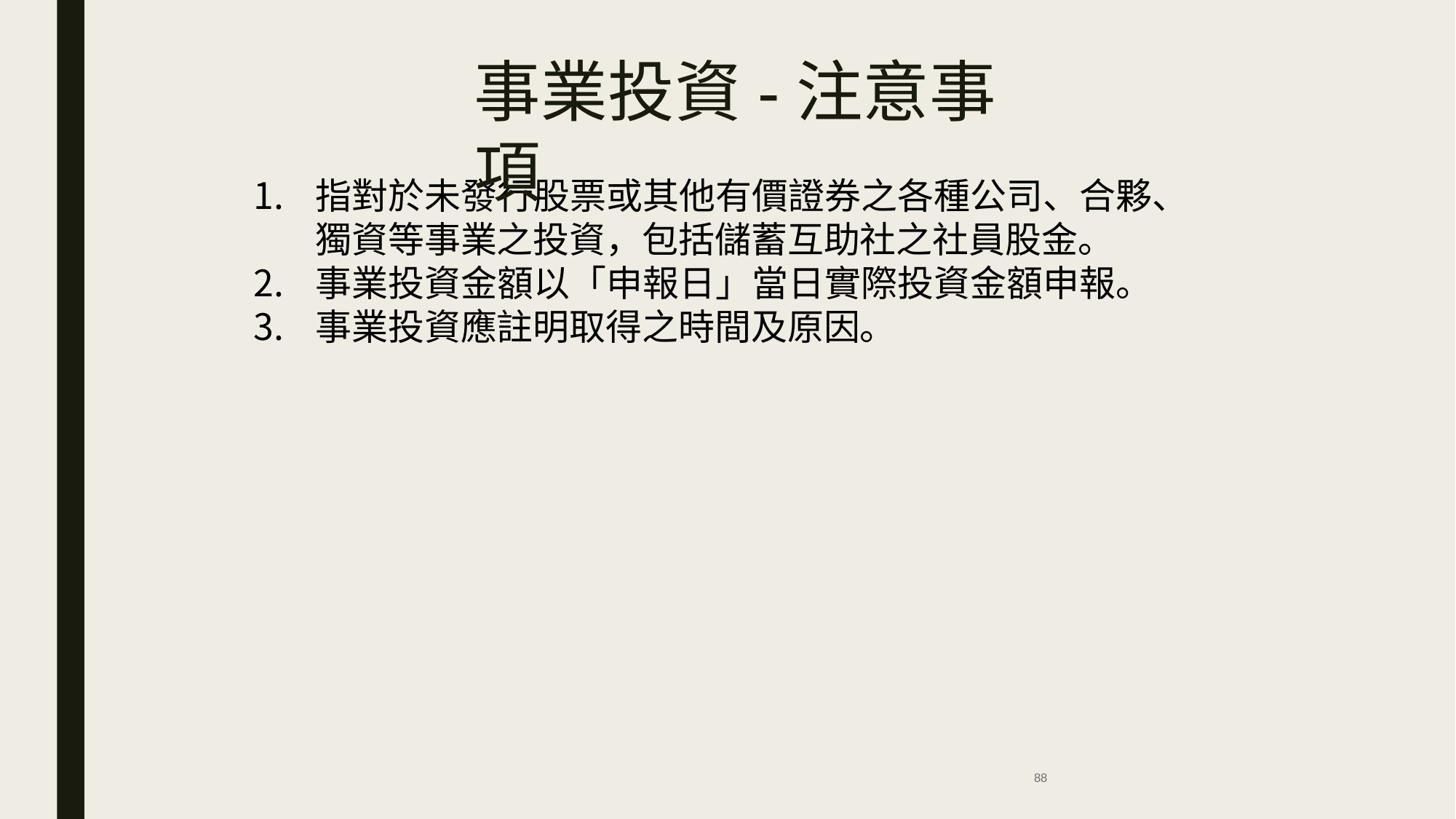

# 事業投資-注意事項
指對於未發行股票或其他有價證券之各種公司、合夥、 獨資等事業之投資，包括儲蓄互助社之社員股金。
事業投資金額以「申報日」當日實際投資金額申報。
事業投資應註明取得之時間及原因。
88